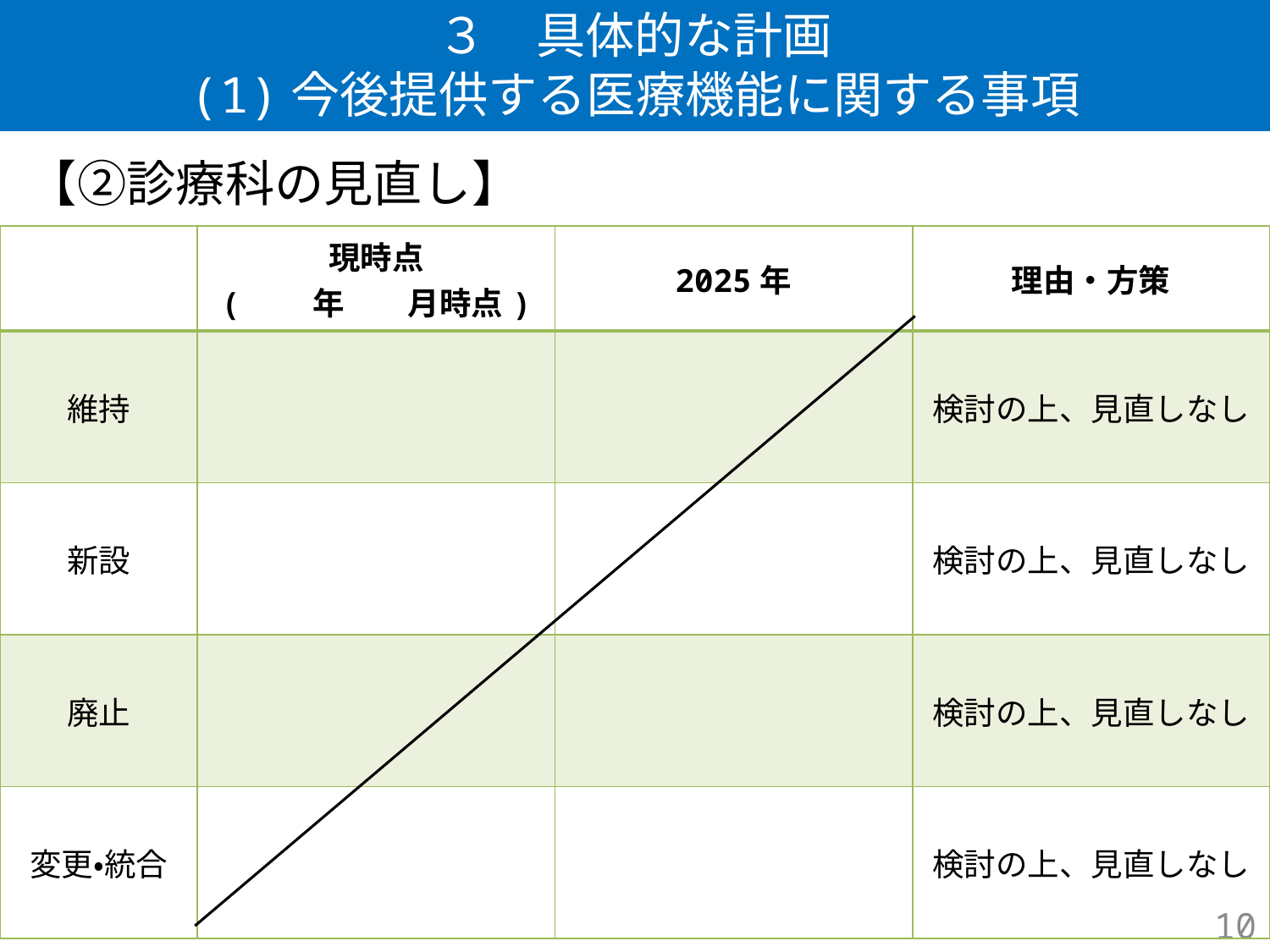

# ３　具体的な計画 (1)今後提供する医療機能に関する事項
【②診療科の見直し】
|  | 現時点 (　　年　　月時点) | 2025年 | 理由・方策 |
| --- | --- | --- | --- |
| 維持 |  |  | 検討の上、見直しなし |
| 新設 |  |  | 検討の上、見直しなし |
| 廃止 |  |  | 検討の上、見直しなし |
| 変更・統合 |  |  | 検討の上、見直しなし |
10